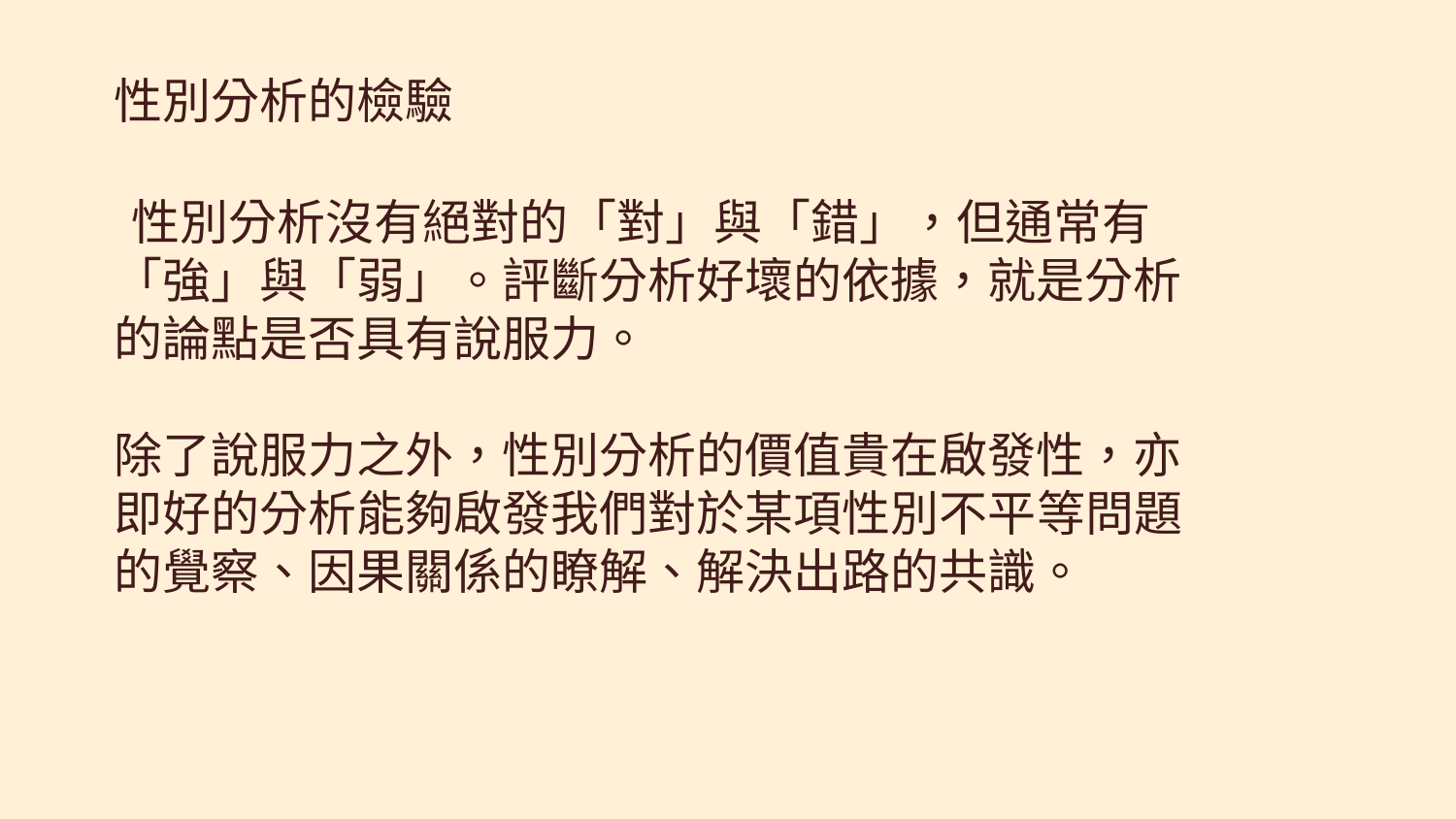

性別分析的檢驗
 性別分析沒有絕對的「對」與「錯」，但通常有「強」與「弱」。評斷分析好壞的依據，就是分析的論點是否具有說服力。

除了說服力之外，性別分析的價值貴在啟發性，亦即好的分析能夠啟發我們對於某項性別不平等問題的覺察、因果關係的瞭解、解決出路的共識。